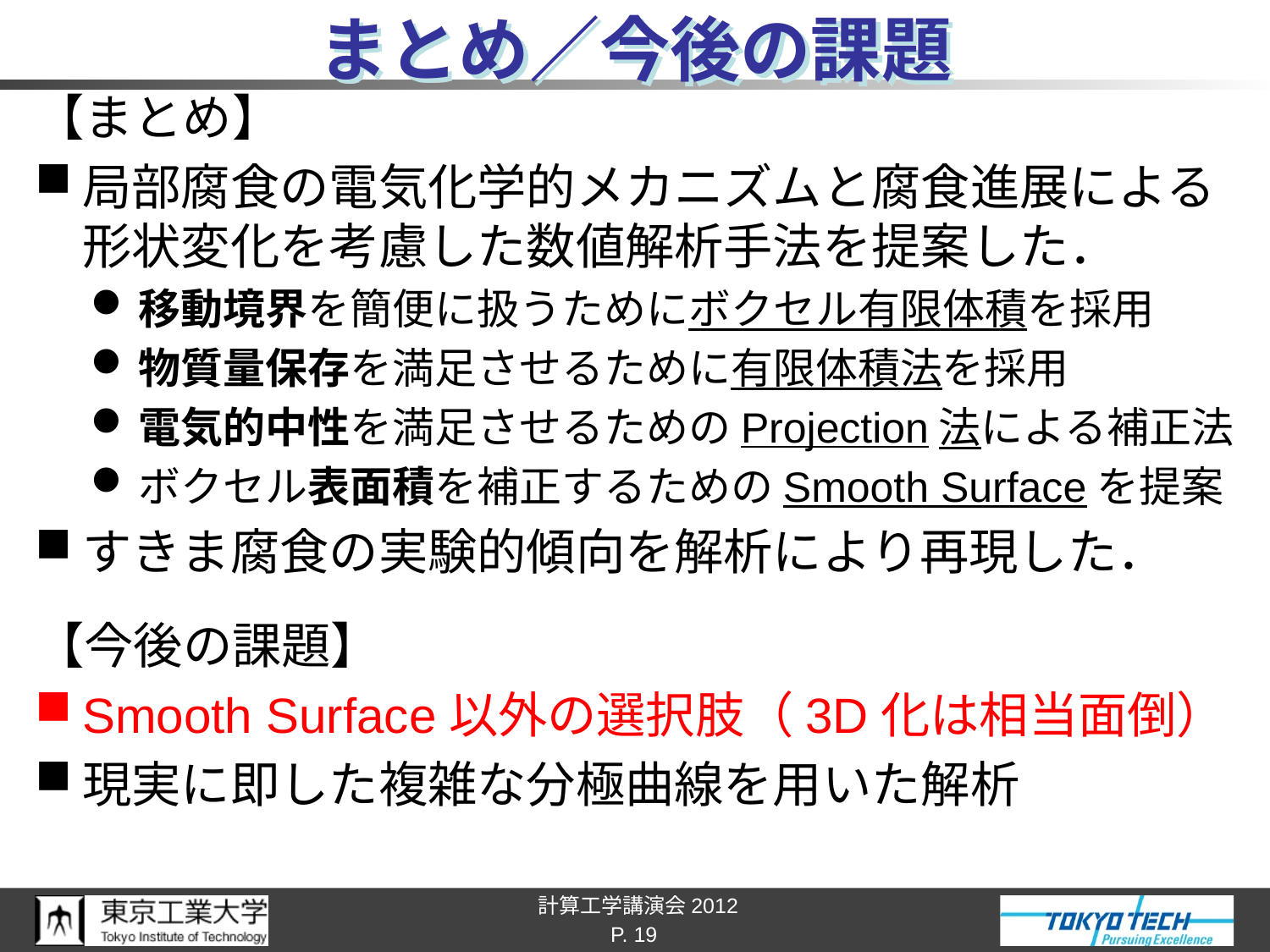

# まとめ／今後の課題
【まとめ】
局部腐食の電気化学的メカニズムと腐食進展による形状変化を考慮した数値解析手法を提案した．
移動境界を簡便に扱うためにボクセル有限体積を採用
物質量保存を満足させるために有限体積法を採用
電気的中性を満足させるためのProjection法による補正法
ボクセル表面積を補正するためのSmooth Surfaceを提案
すきま腐食の実験的傾向を解析により再現した．

【今後の課題】
Smooth Surface以外の選択肢（3D化は相当面倒）
現実に即した複雑な分極曲線を用いた解析

P. 19